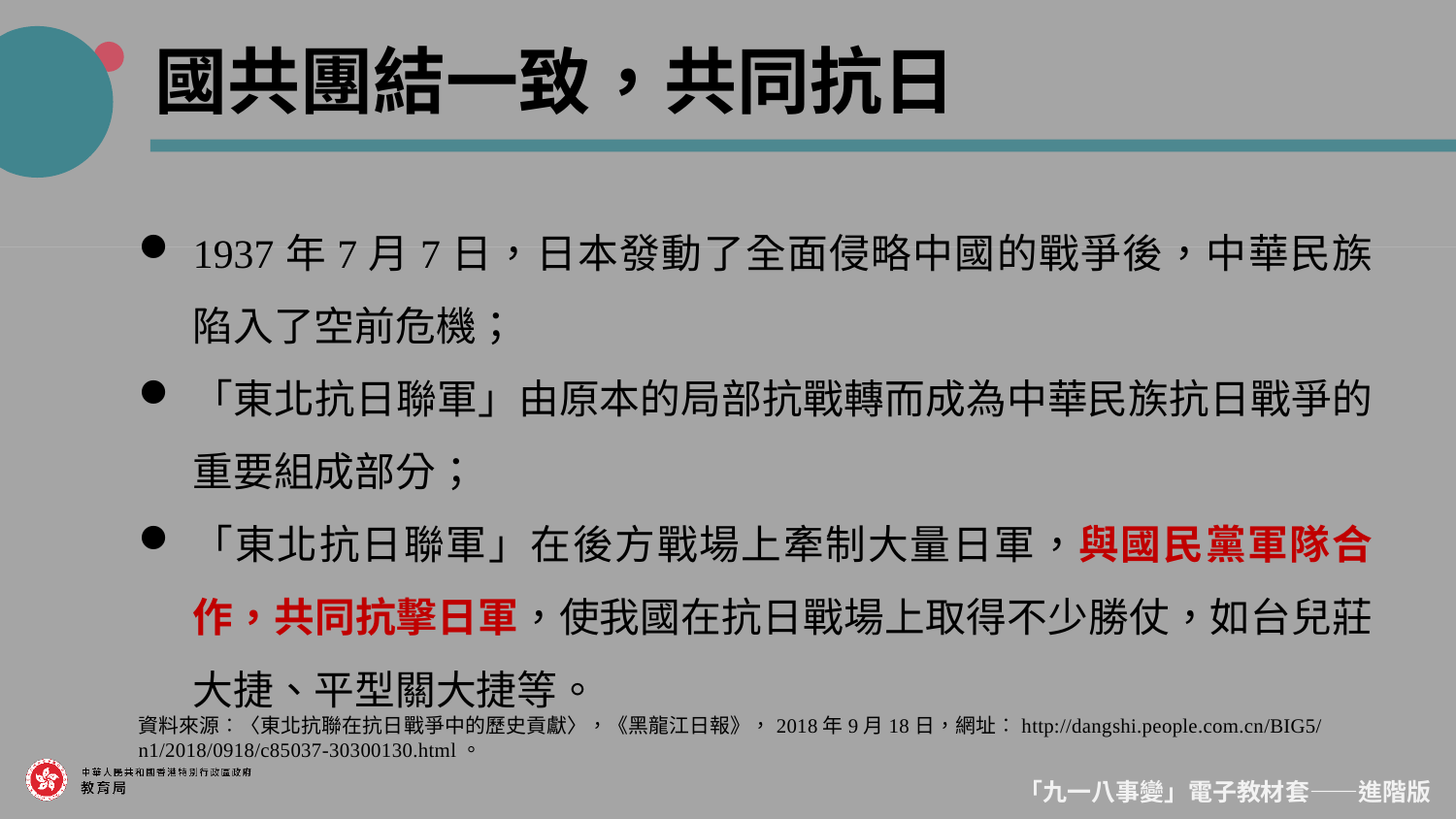

# 國共團結一致，共同抗日

1937年7月7日，日本發動了全面侵略中國的戰爭後，中華民族陷入了空前危機；
「東北抗日聯軍」由原本的局部抗戰轉而成為中華民族抗日戰爭的重要組成部分；
「東北抗日聯軍」在後方戰場上牽制大量日軍，與國民黨軍隊合作，共同抗擊日軍，使我國在抗日戰場上取得不少勝仗，如台兒莊大捷、平型關大捷等。
資料來源︰〈東北抗聯在抗日戰爭中的歷史貢獻〉，《黑龍江日報》，2018年9月18日，網址︰http://dangshi.people.com.cn/BIG5/n1/2018/0918/c85037-30300130.html。